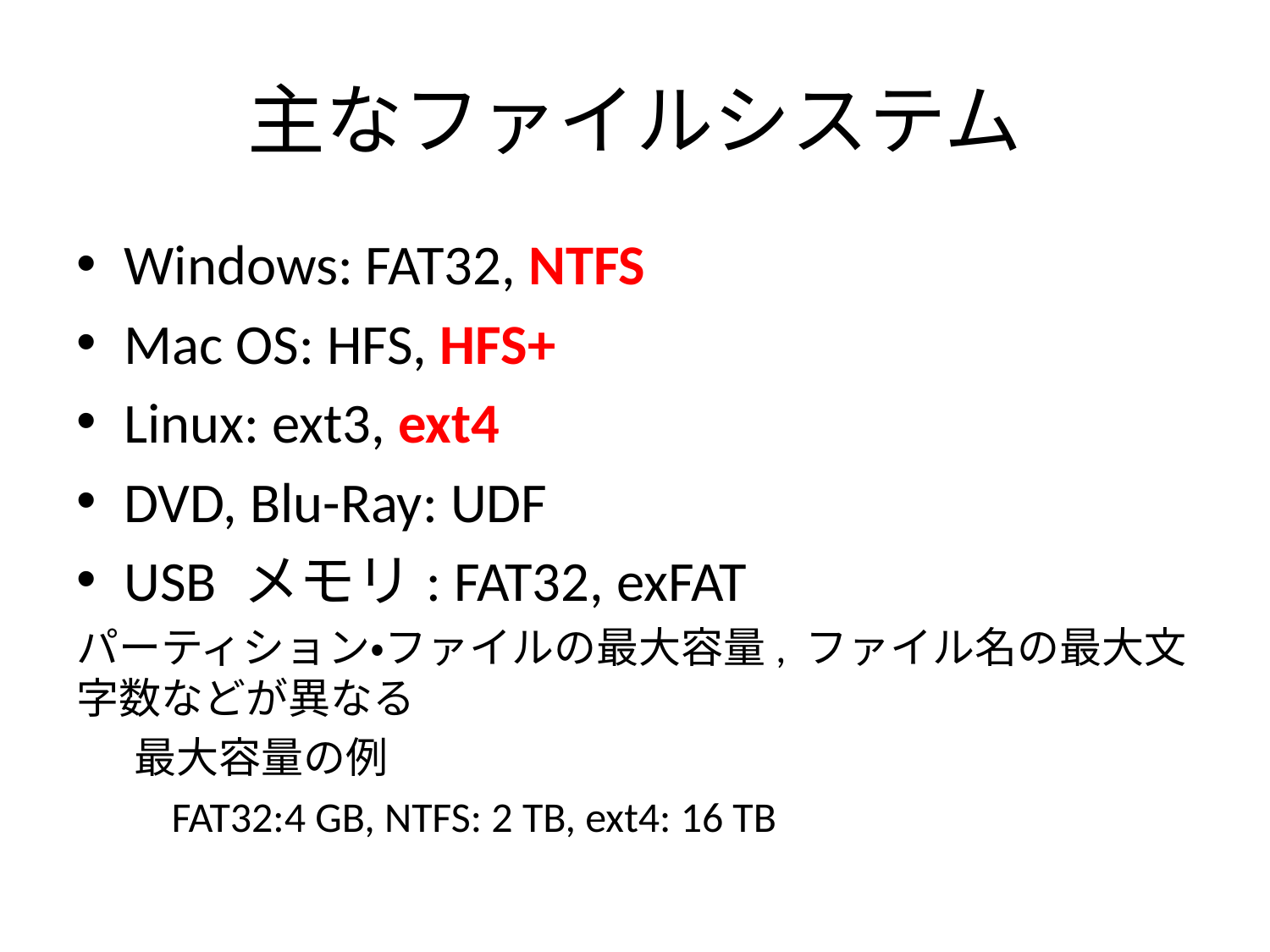

# 主なファイルシステム
Windows: FAT32, NTFS
Mac OS: HFS, HFS+
Linux: ext3, ext4
DVD, Blu-Ray: UDF
USB メモリ: FAT32, exFAT
パーティション・ファイルの最大容量, ファイル名の最大文字数などが異なる
     最大容量の例
          FAT32:4 GB, NTFS: 2 TB, ext4: 16 TB